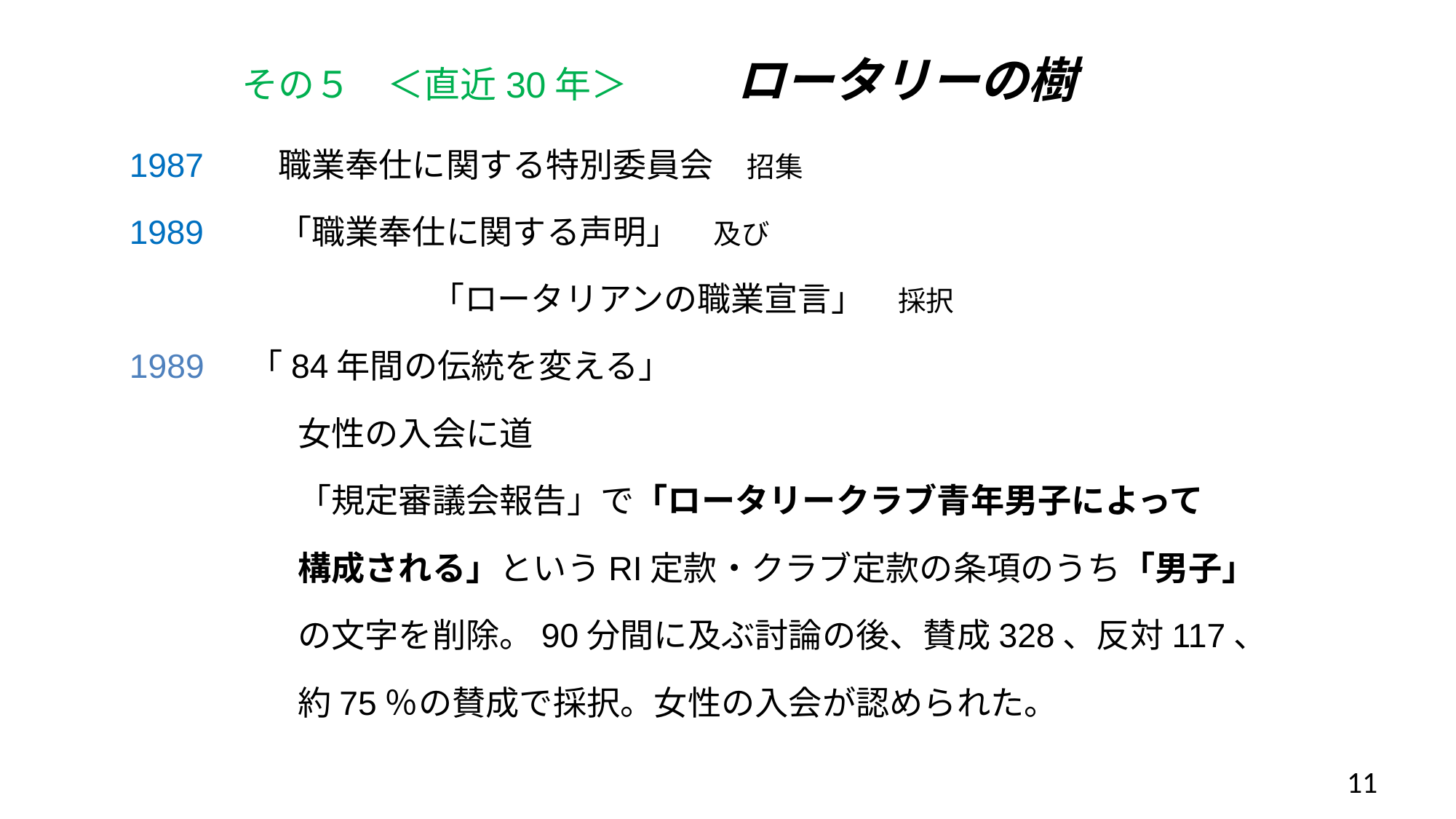

# その５　＜直近30年＞　　　ロータリーの樹

1987　　職業奉仕に関する特別委員会　招集
1989　　「職業奉仕に関する声明」　及び
　　　　　　　　　「ロータリアンの職業宣言」　採択
1989    「84年間の伝統を変える」
　　　　　女性の入会に道
　　　　　「規定審議会報告」で「ロータリークラブ青年男子によって
　　　　　構成される」というRI定款・クラブ定款の条項のうち「男子」
　　　　　の文字を削除。90分間に及ぶ討論の後、賛成328、反対117、
　　　　　約75％の賛成で採択。女性の入会が認められた。

11